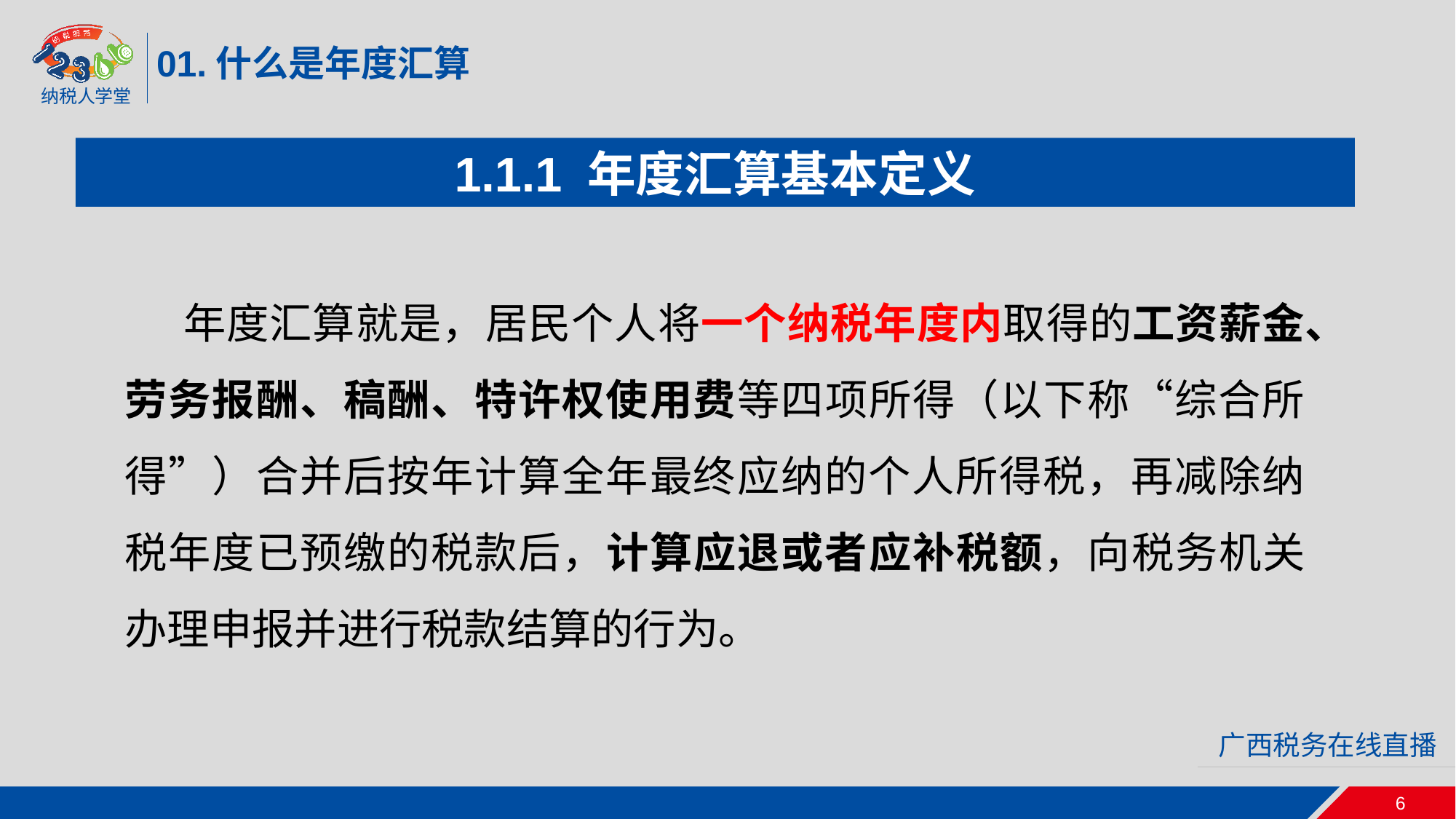

01.什么是年度汇算
1.1.1 年度汇算基本定义
     年度汇算就是，居民个人将一个纳税年度内取得的工资薪金、劳务报酬、稿酬、特许权使用费等四项所得（以下称“综合所得”）合并后按年计算全年最终应纳的个人所得税，再减除纳税年度已预缴的税款后，计算应退或者应补税额，向税务机关办理申报并进行税款结算的行为。